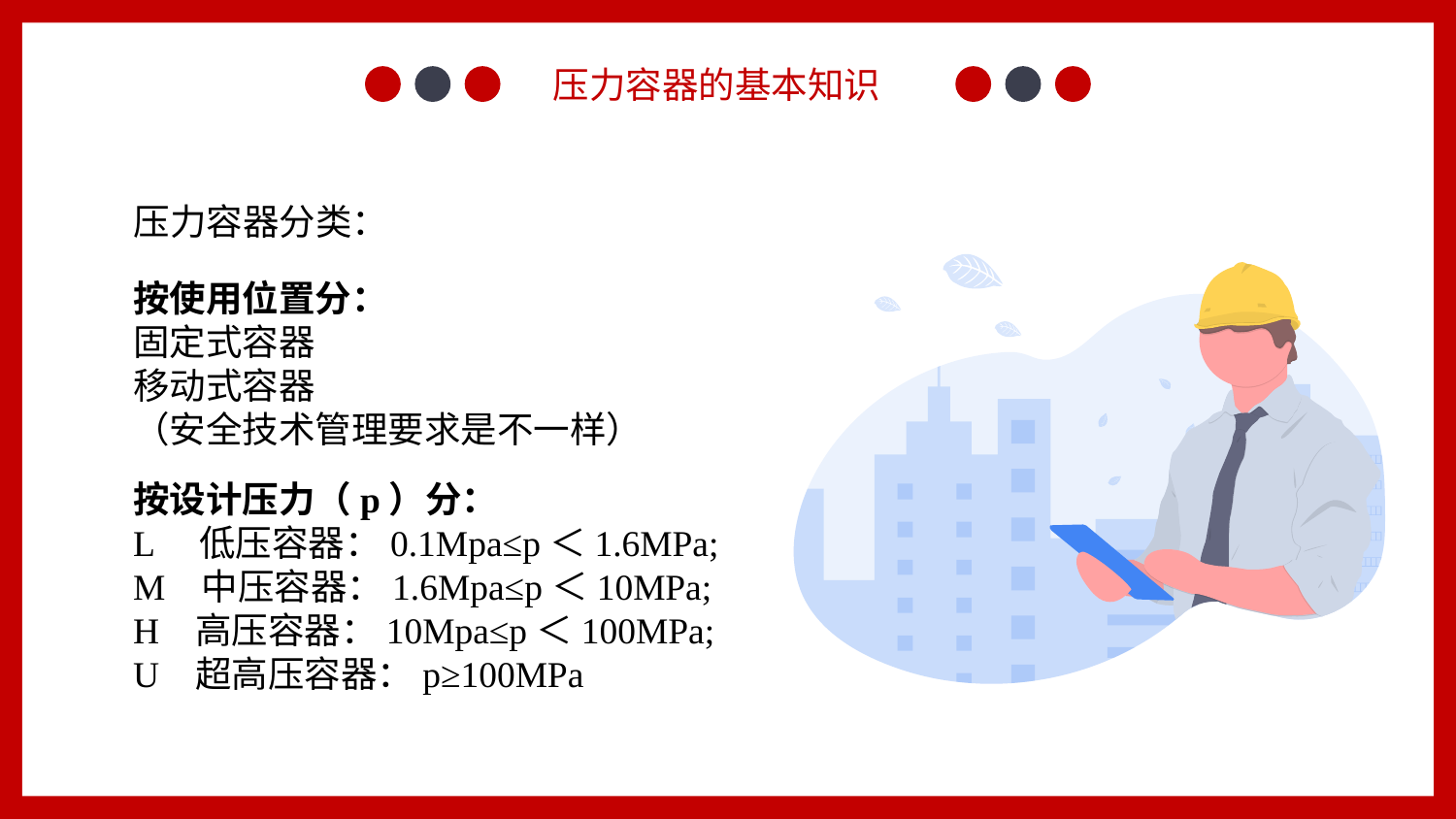

压力容器的基本知识

压力容器分类：

按使用位置分：
固定式容器
移动式容器
（安全技术管理要求是不一样）
按设计压力（p）分：
L    低压容器：0.1Mpa≤p＜1.6MPa;
M   中压容器：1.6Mpa≤p＜10MPa;
H   高压容器：10Mpa≤p＜100MPa;
U   超高压容器：p≥100MPa